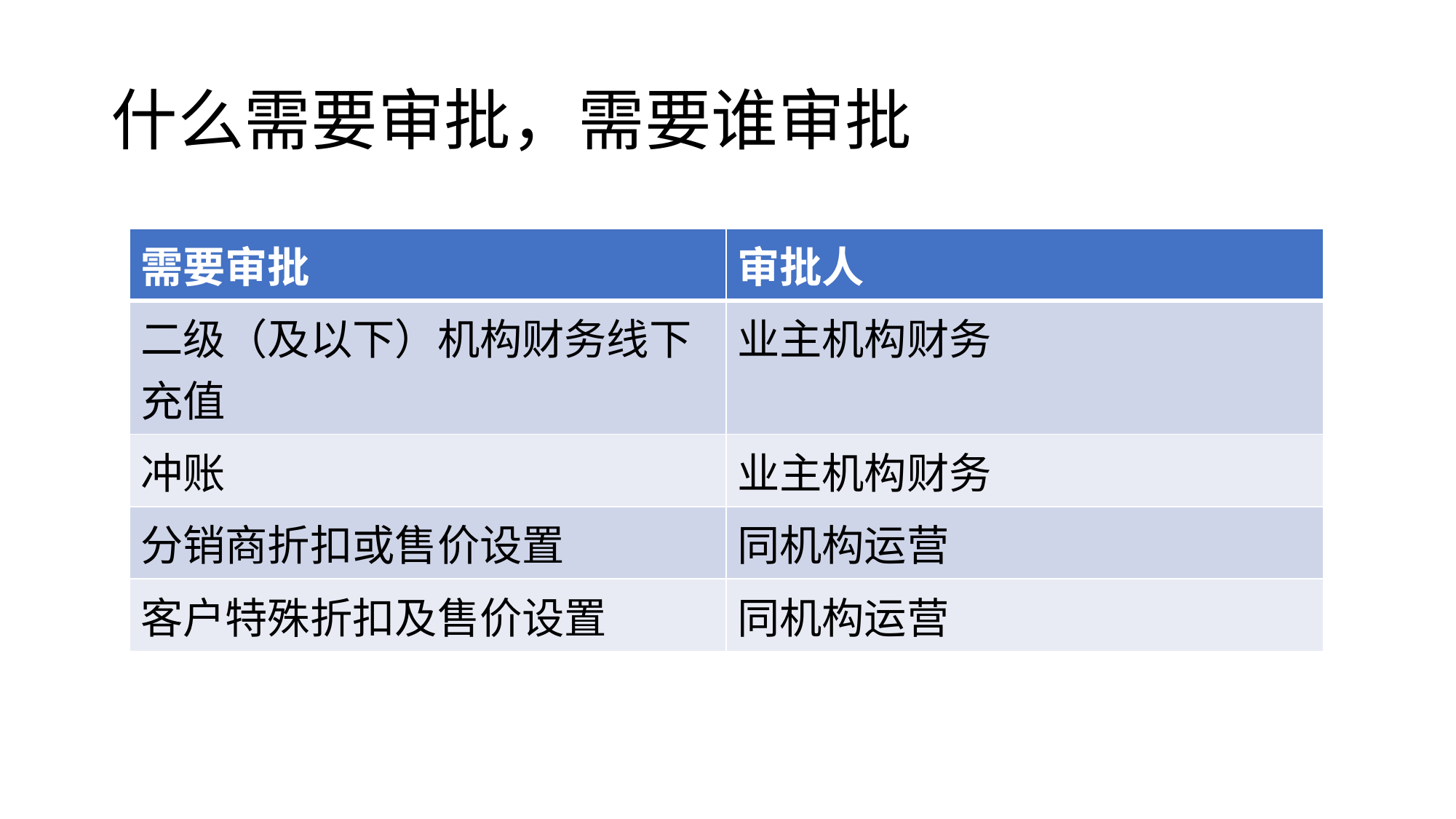

# 什么需要审批，需要谁审批
| 需要审批 | 审批人 |
| --- | --- |
| 二级（及以下）机构财务线下充值 | 业主机构财务 |
| 冲账 | 业主机构财务 |
| 分销商折扣或售价设置 | 同机构运营 |
| 客户特殊折扣及售价设置 | 同机构运营 |